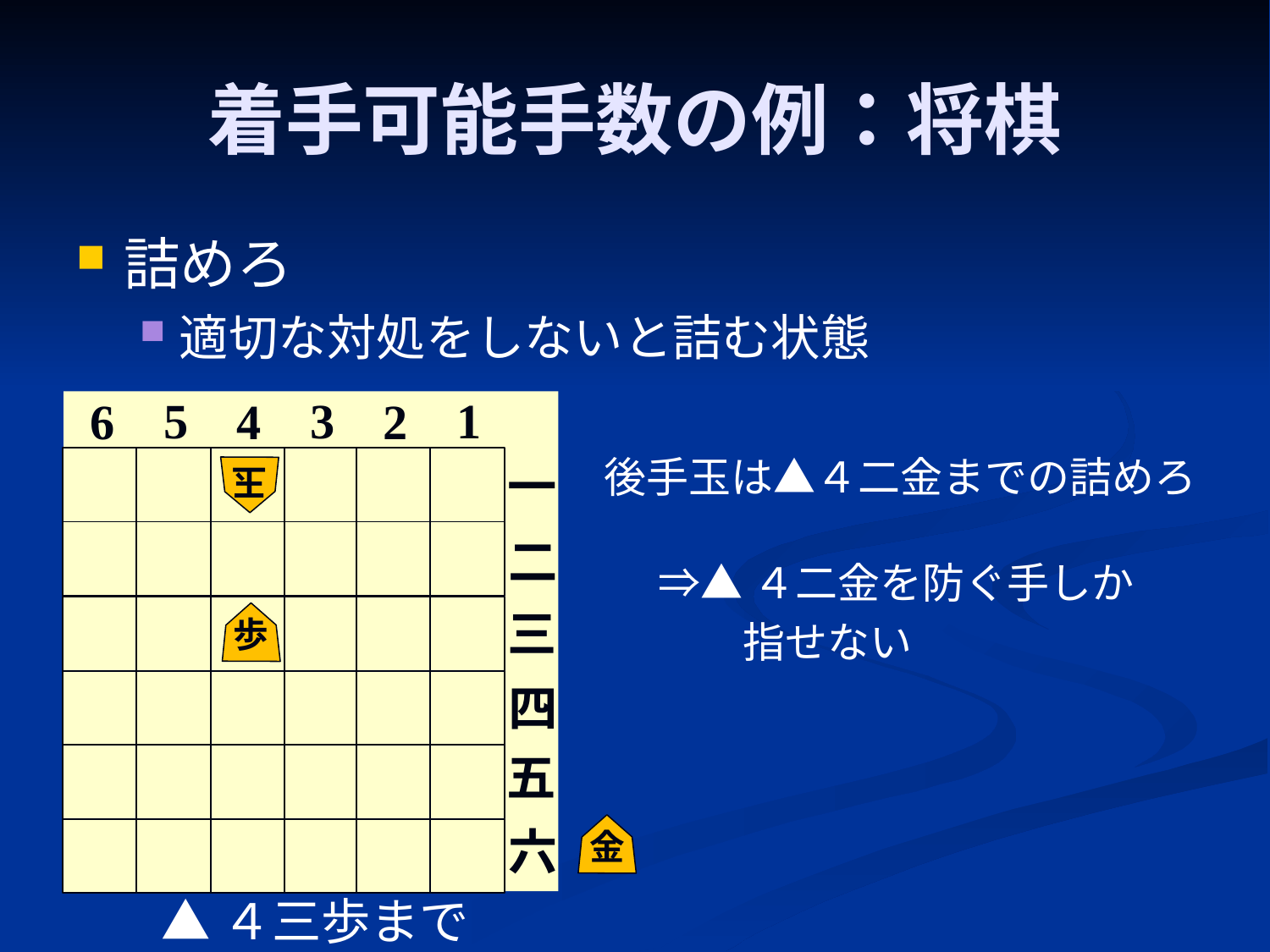

# 着手可能手数の例：将棋
詰めろ
適切な対処をしないと詰む状態

3
5
1
4
6
2

後手玉は▲４二金までの詰めろ

一
玉

二
⇒▲４二金を防ぐ手しか
　　指せない
三

歩

四
五

六
金

▲４三歩まで